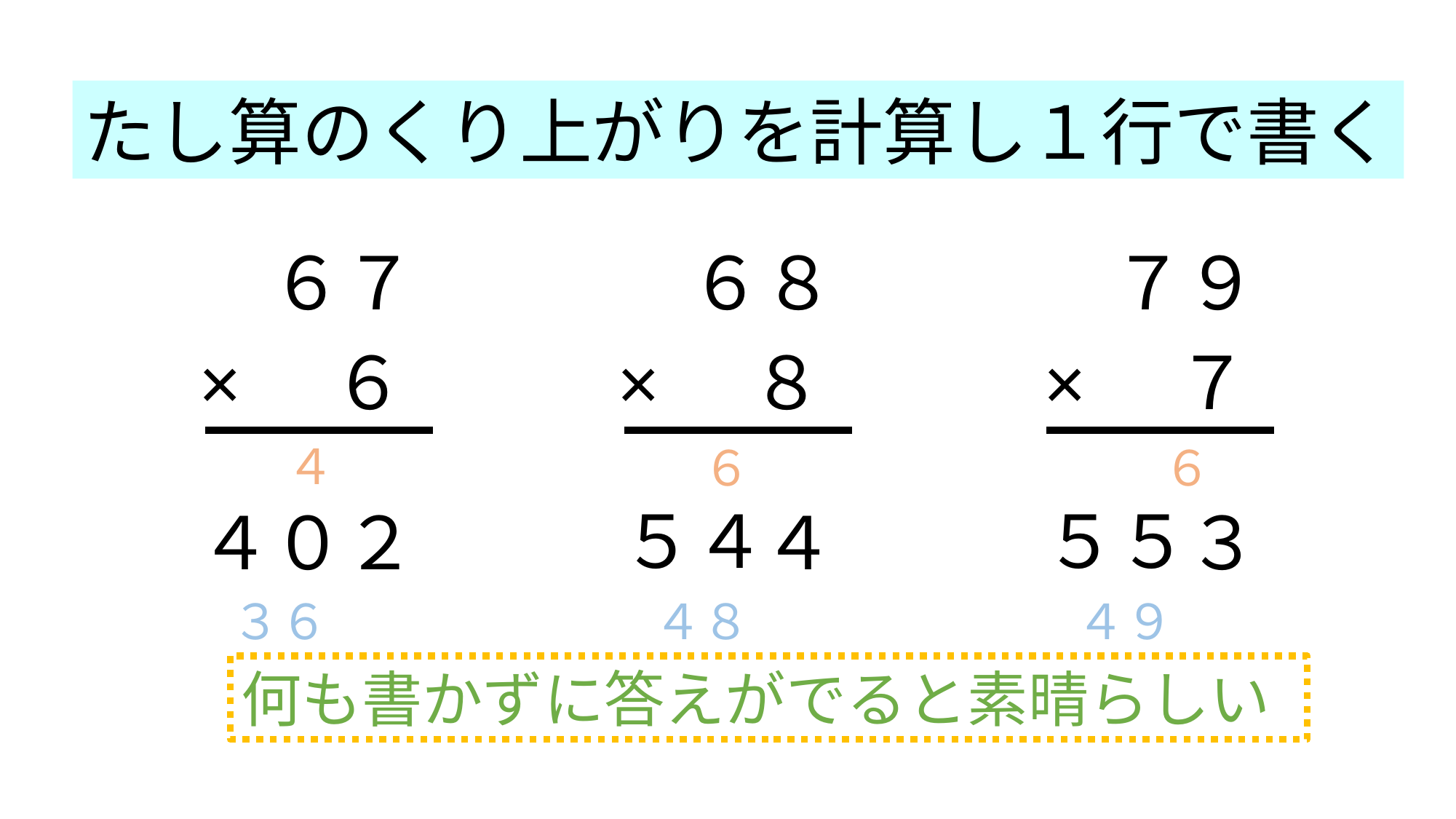

たし算のくり上がりを計算し１行で書く
６７
６８
７９
×　６
×　８
×　７
４
６
６
５５
５４
４０
２
４
３
３６
４８
４９
何も書かずに答えがでると素晴らしい